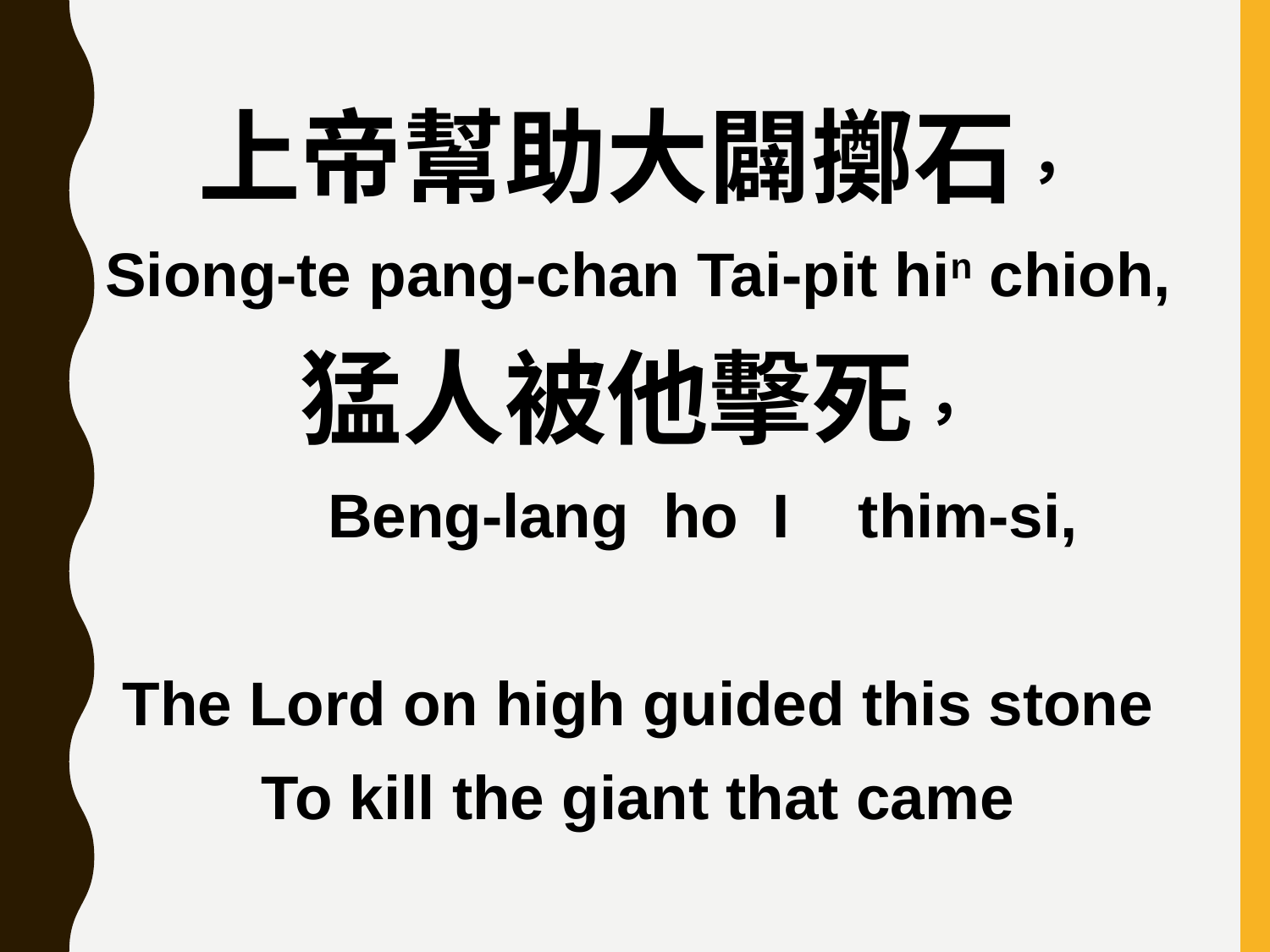

上帝幫助大闢擲石，
Siong-te pang-chan Tai-pit hin chioh,
猛人被他擊死，
                  Beng-lang  ho  I    thim-si,

The Lord on high guided this stone
To kill the giant that came